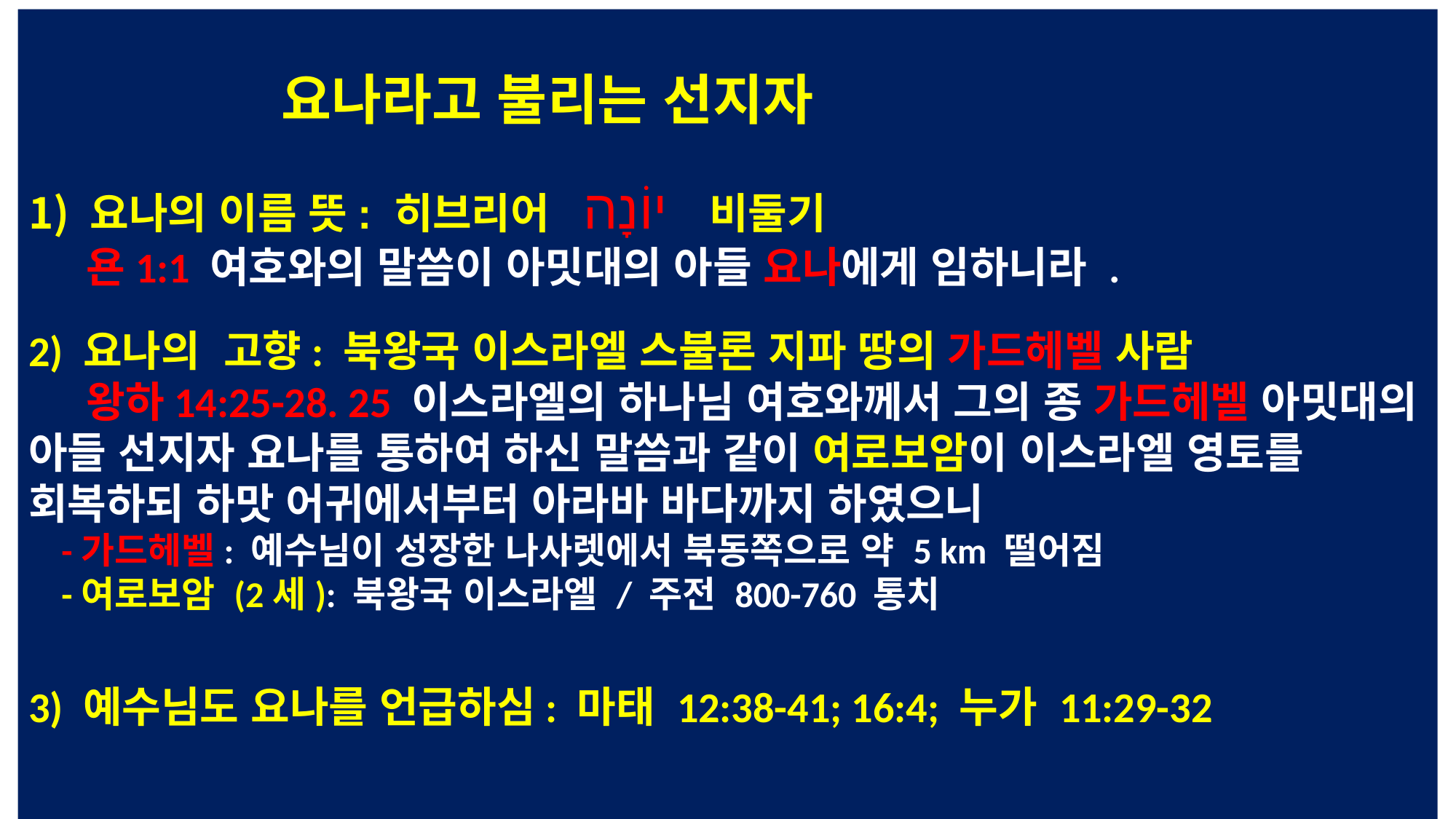

요나라고 불리는 선지자

요나의 이름 뜻: 히브리어  יוֹנָה  비둘기
    욘1:1 여호와의 말씀이 아밋대의 아들 요나에게 임하니라 .

2) 요나의  고향: 북왕국 이스라엘 스불론 지파 땅의 가드헤벨 사람
    왕하14:25-28. 25 이스라엘의 하나님 여호와께서 그의 종 가드헤벨 아밋대의 아들 선지자 요나를 통하여 하신 말씀과 같이 여로보암이 이스라엘 영토를 회복하되 하맛 어귀에서부터 아라바 바다까지 하였으니
    -가드헤벨: 예수님이 성장한 나사렛에서 북동쪽으로 약 5 km 떨어짐
    -여로보암 (2세): 북왕국 이스라엘 / 주전 800-760 통치

3) 예수님도 요나를 언급하심: 마태 12:38-41; 16:4; 누가 11:29-32